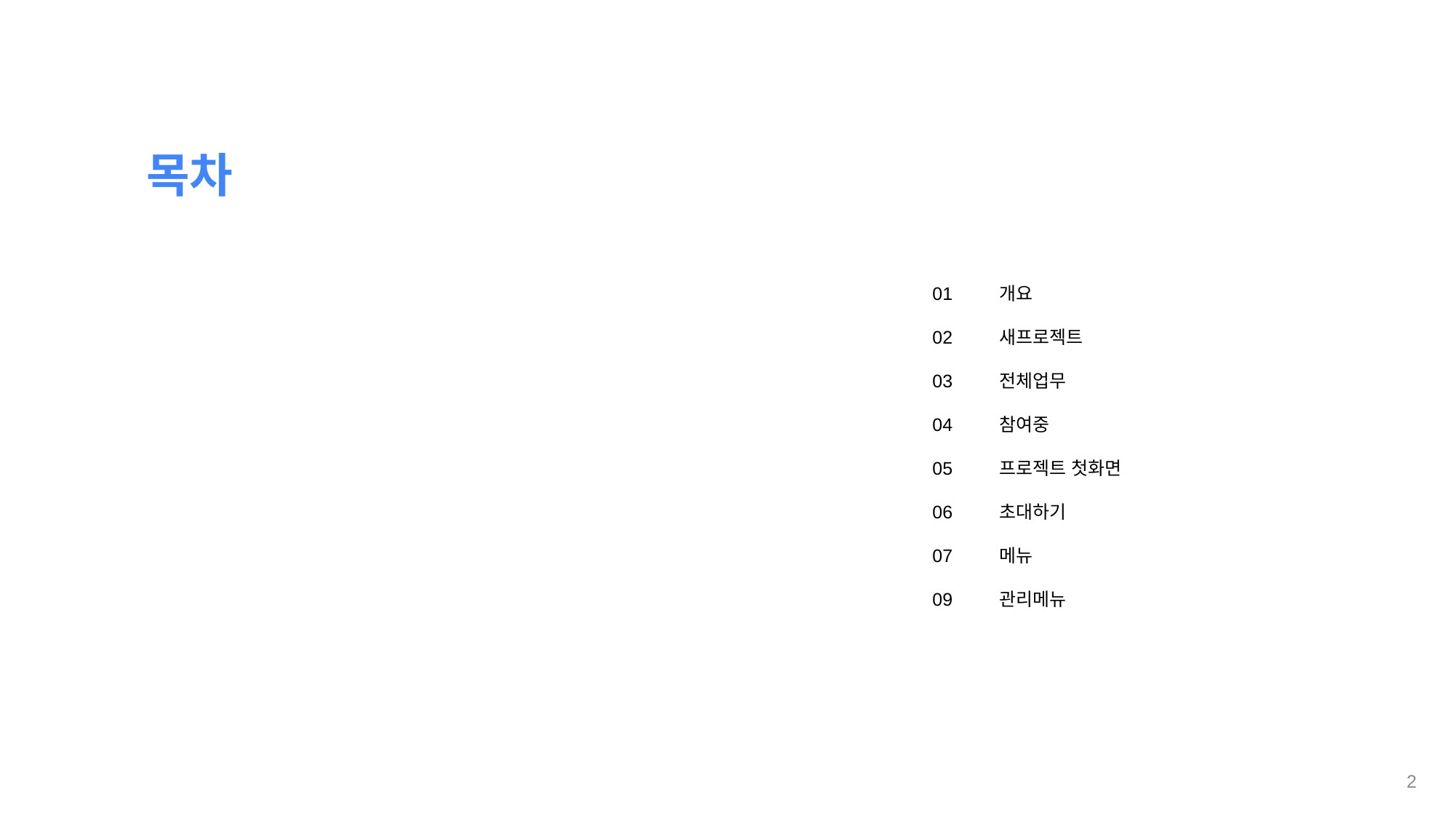

목차
01
02
03
04
05
06
07
09
개요
새프로젝트
전체업무
참여중
프로젝트 첫화면
초대하기
메뉴
관리메뉴